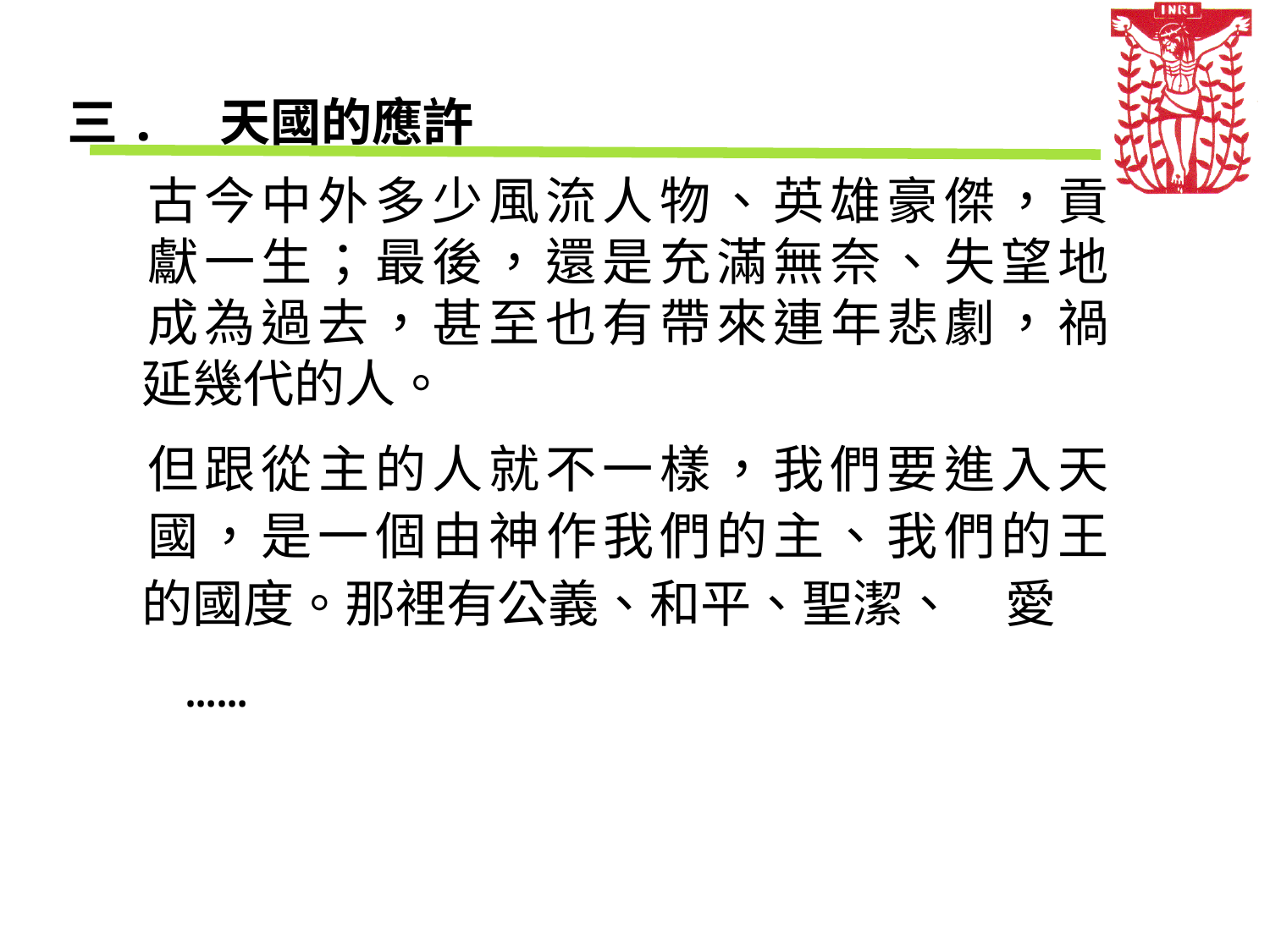

三.　天國的應許
	古今中外多少風流人物、英雄豪傑，貢	獻一生；最後，還是充滿無奈、失望地	成為過去，甚至也有帶來連年悲劇，禍	延幾代的人。
	但跟從主的人就不一樣，我們要進入天	國，是一個由神作我們的主、我們的王	的國度。那裡有公義、和平、聖潔、	愛
     ……